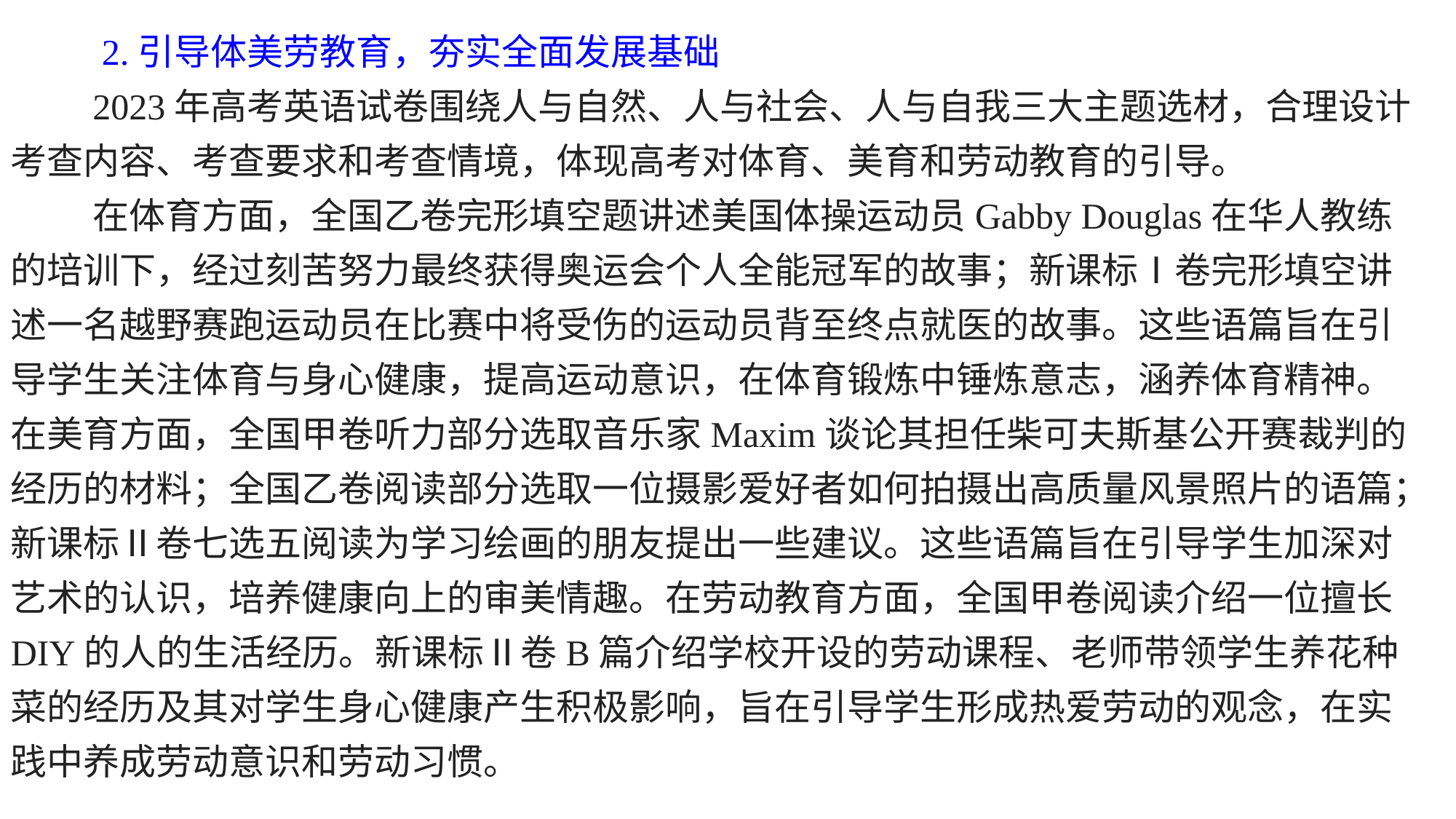

2.引导体美劳教育，夯实全面发展基础
         2023年高考英语试卷围绕人与自然、人与社会、人与自我三大主题选材，合理设计考查内容、考查要求和考查情境，体现高考对体育、美育和劳动教育的引导。
         在体育方面，全国乙卷完形填空题讲述美国体操运动员Gabby Douglas在华人教练的培训下，经过刻苦努力最终获得奥运会个人全能冠军的故事；新课标Ⅰ卷完形填空讲述一名越野赛跑运动员在比赛中将受伤的运动员背至终点就医的故事。这些语篇旨在引导学生关注体育与身心健康，提高运动意识，在体育锻炼中锤炼意志，涵养体育精神。在美育方面，全国甲卷听力部分选取音乐家Maxim谈论其担任柴可夫斯基公开赛裁判的经历的材料；全国乙卷阅读部分选取一位摄影爱好者如何拍摄出高质量风景照片的语篇；新课标Ⅱ卷七选五阅读为学习绘画的朋友提出一些建议。这些语篇旨在引导学生加深对艺术的认识，培养健康向上的审美情趣。在劳动教育方面，全国甲卷阅读介绍一位擅长DIY的人的生活经历。新课标Ⅱ卷B篇介绍学校开设的劳动课程、老师带领学生养花种菜的经历及其对学生身心健康产生积极影响，旨在引导学生形成热爱劳动的观念，在实践中养成劳动意识和劳动习惯。